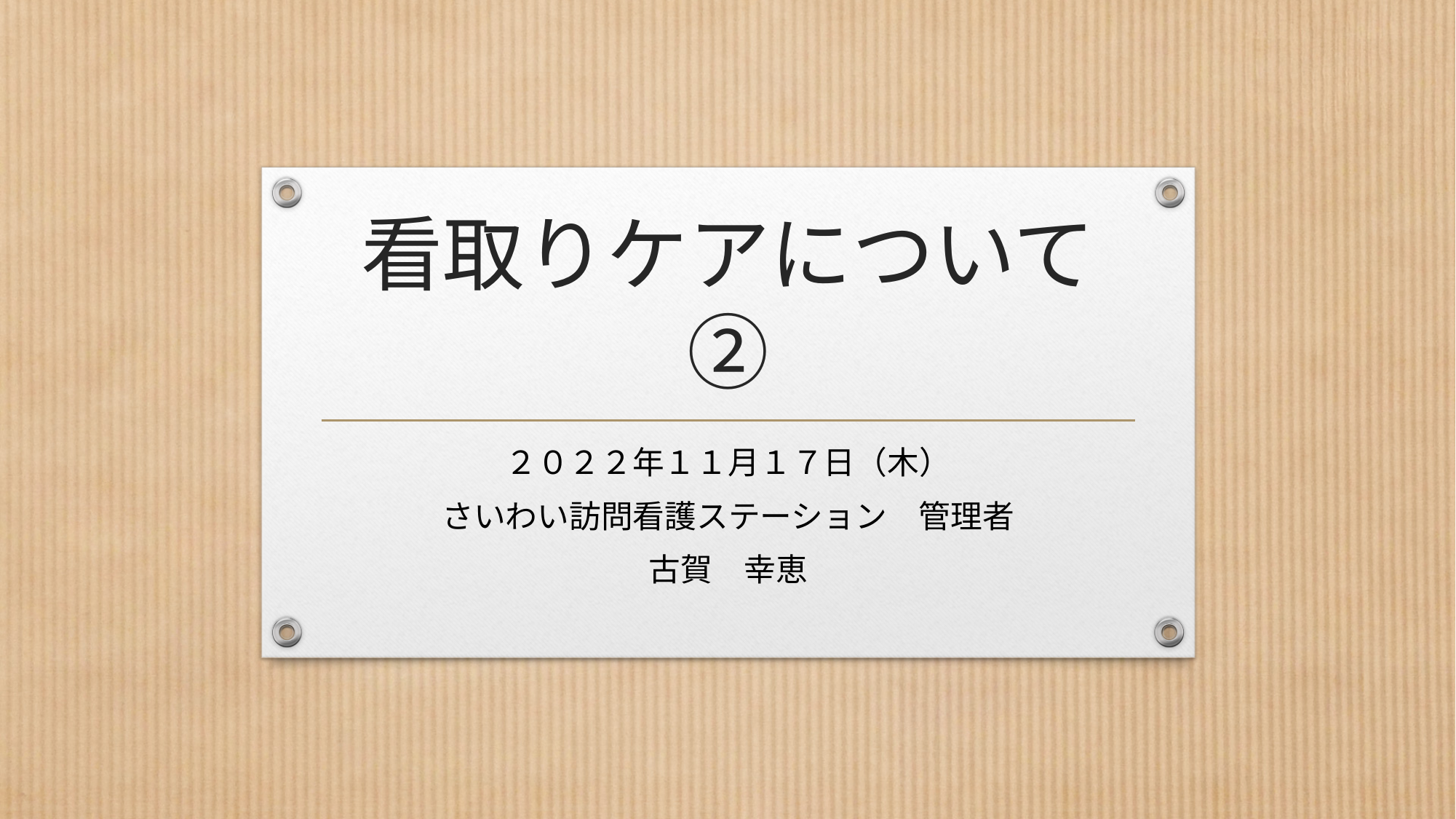

# 看取りケアについて②
２０２２年１１月１７日（木）
さいわい訪問看護ステーション　管理者
古賀　幸恵